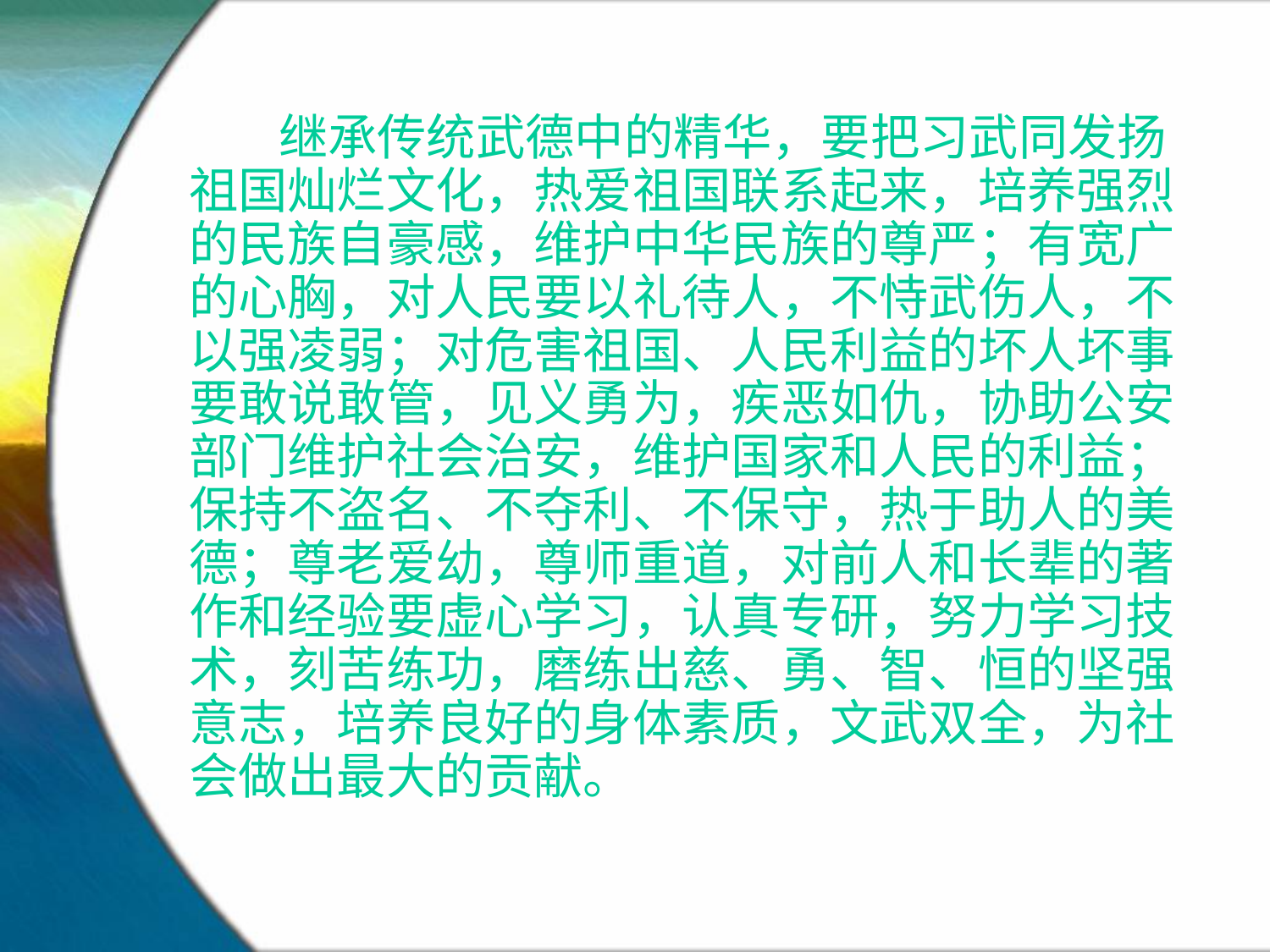

继承传统武德中的精华，要把习武同发扬祖国灿烂文化，热爱祖国联系起来，培养强烈的民族自豪感，维护中华民族的尊严；有宽广的心胸，对人民要以礼待人，不恃武伤人，不以强凌弱；对危害祖国、人民利益的坏人坏事要敢说敢管，见义勇为，疾恶如仇，协助公安部门维护社会治安，维护国家和人民的利益；保持不盗名、不夺利、不保守，热于助人的美德；尊老爱幼，尊师重道，对前人和长辈的著作和经验要虚心学习，认真专研，努力学习技术，刻苦练功，磨练出慈、勇、智、恒的坚强意志，培养良好的身体素质，文武双全，为社会做出最大的贡献。
17